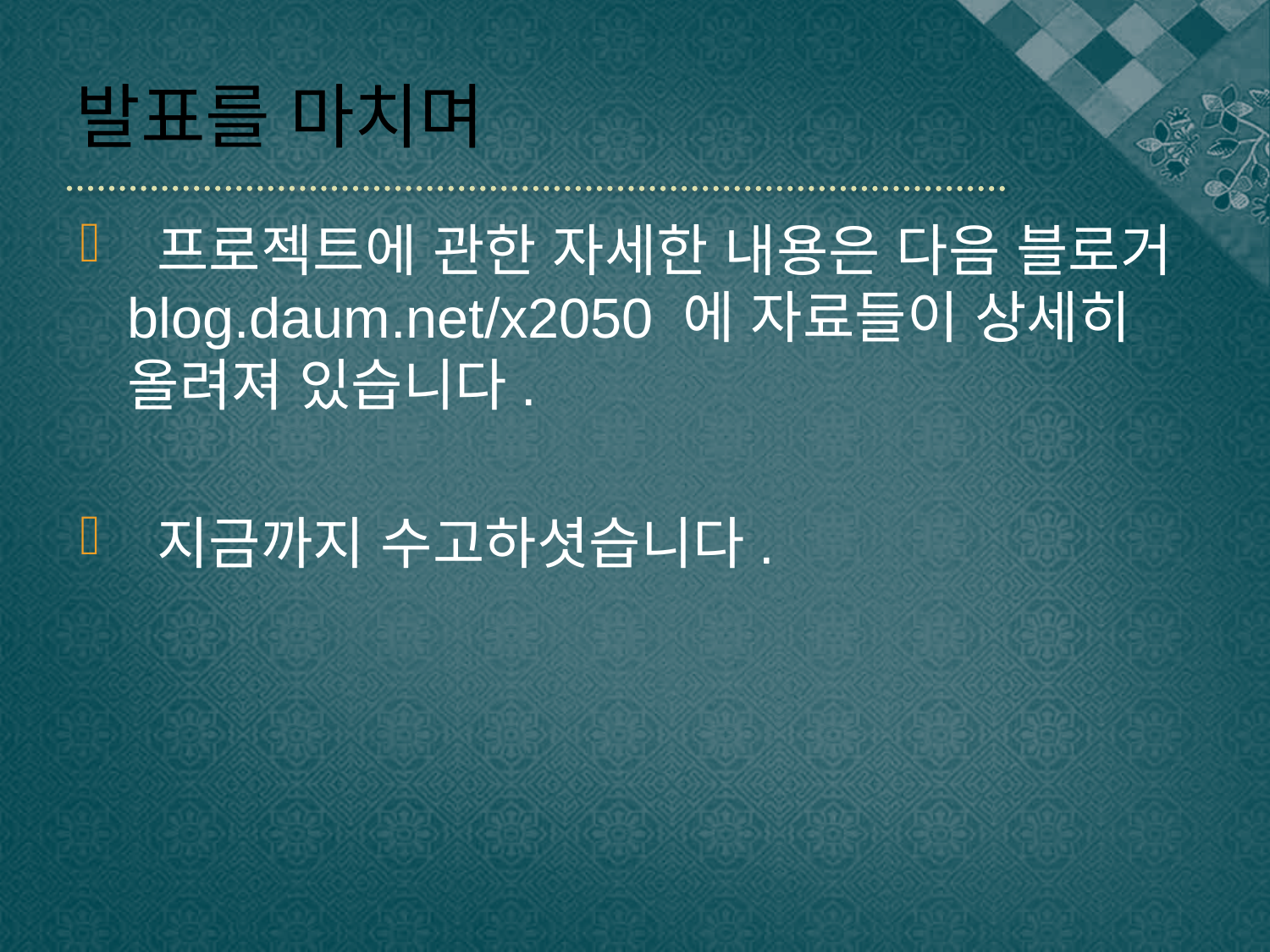

# 발표를 마치며
 프로젝트에 관한 자세한 내용은 다음 블로거 blog.daum.net/x2050 에 자료들이 상세히 올려져 있습니다.

 지금까지 수고하셧습니다.